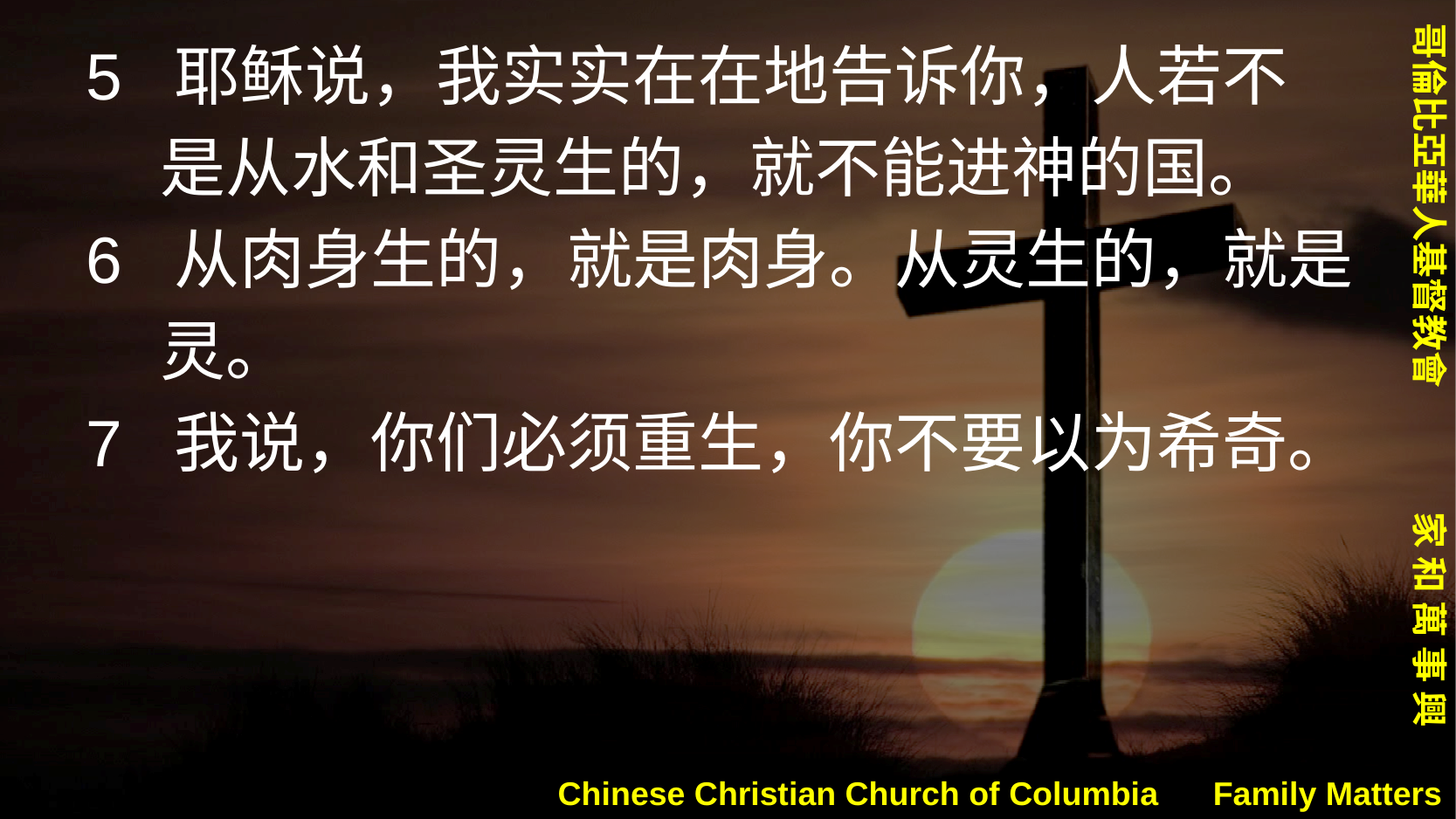

5  耶稣说，我实实在在地告诉你，人若不
    是从水和圣灵生的，就不能进神的国。
6  从肉身生的，就是肉身。从灵生的，就是
    灵。
7  我说，你们必须重生，你不要以为希奇。
Chinese Christian Church of Columbia      Family Matters